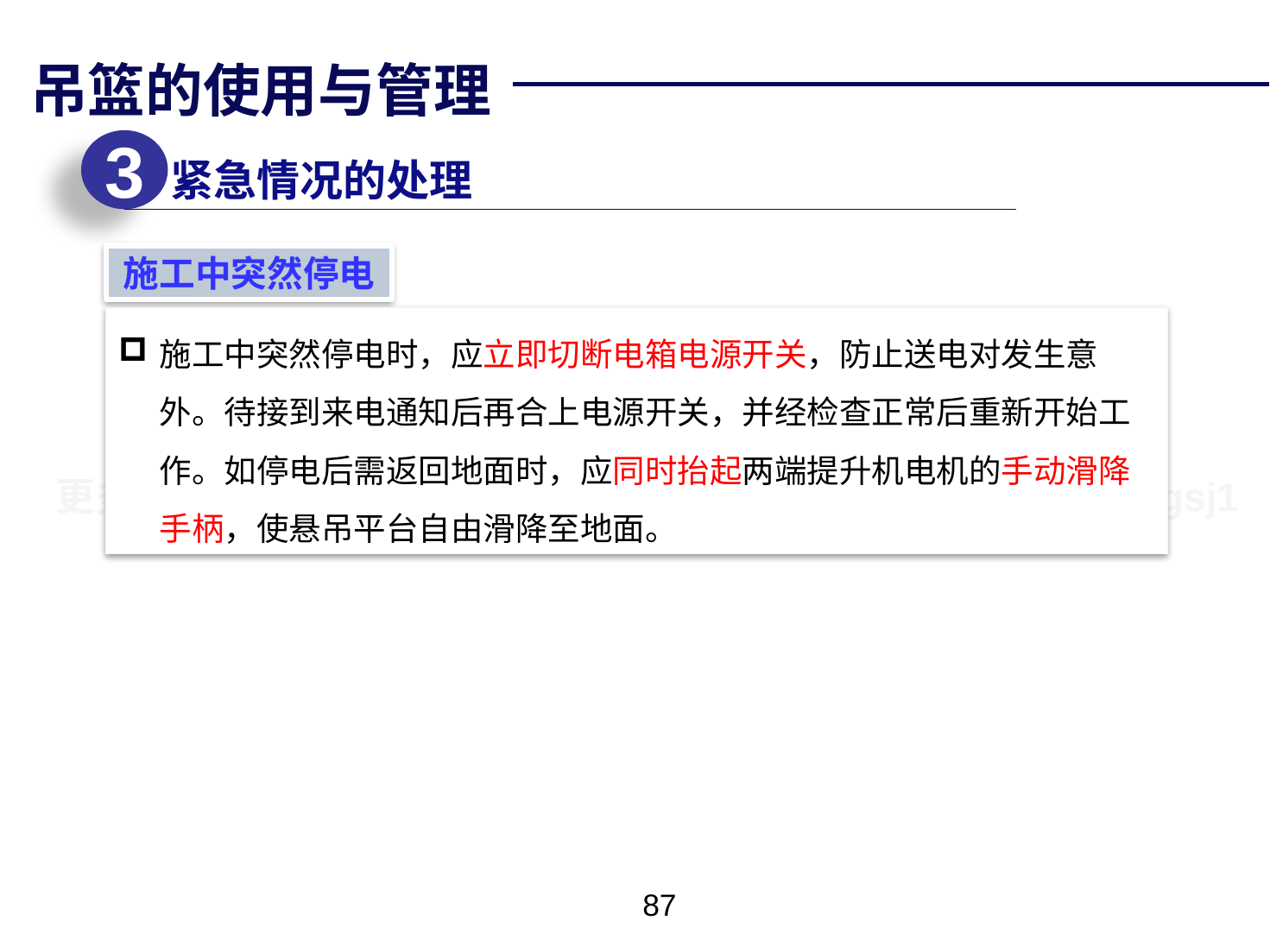

吊篮的使用与管理
3

紧急情况的处理
施工中突然停电
施工中突然停电时，应立即切断电箱电源开关，防止送电对发生意外。待接到来电通知后再合上电源开关，并经检查正常后重新开始工作。如停电后需返回地面时，应同时抬起两端提升机电机的手动滑降手柄，使悬吊平台自由滑降至地面。
87